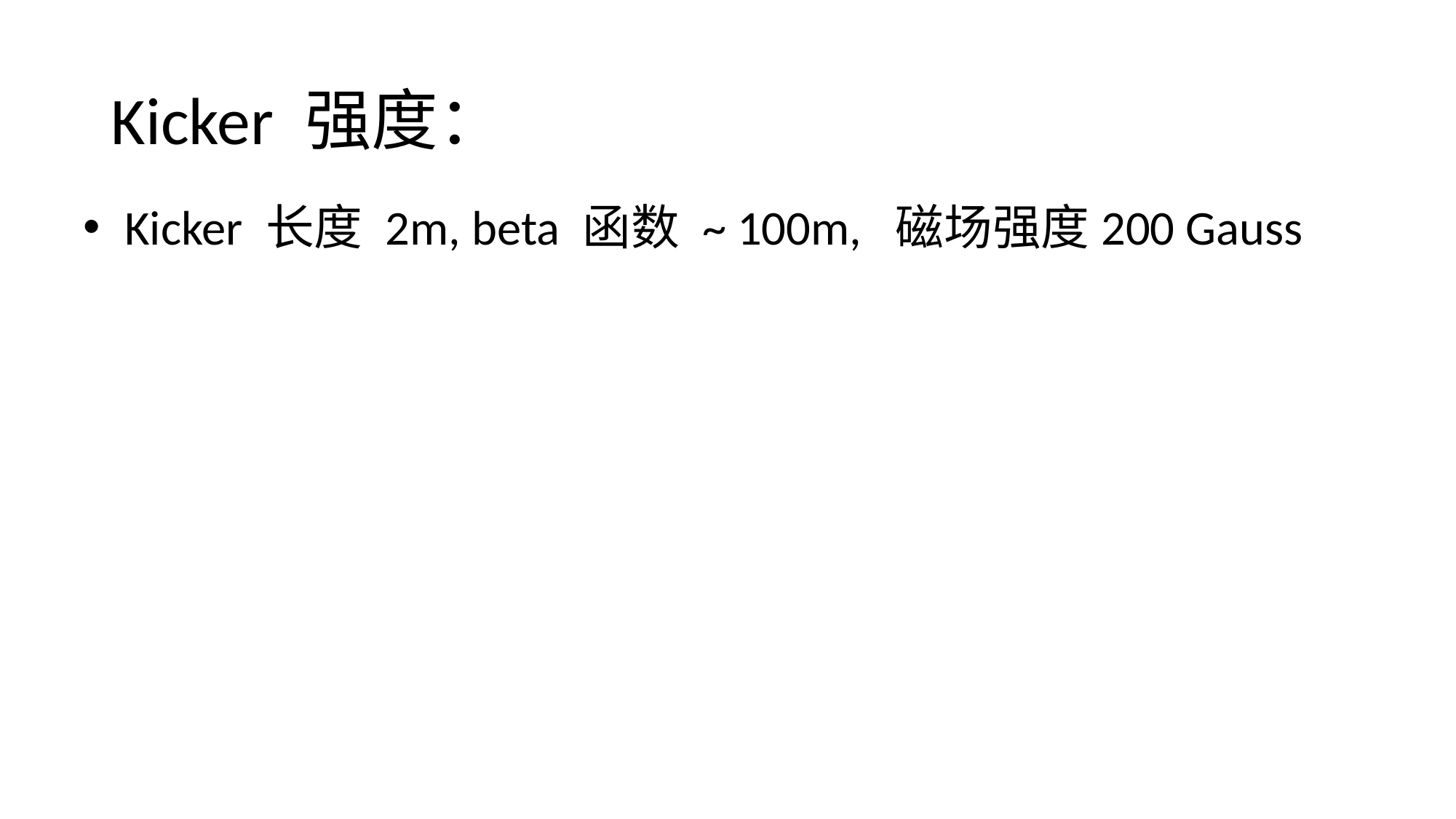

Kicker 强度：
Kicker 长度 2m, beta 函数 ~ 100m,  磁场强度200 Gauss